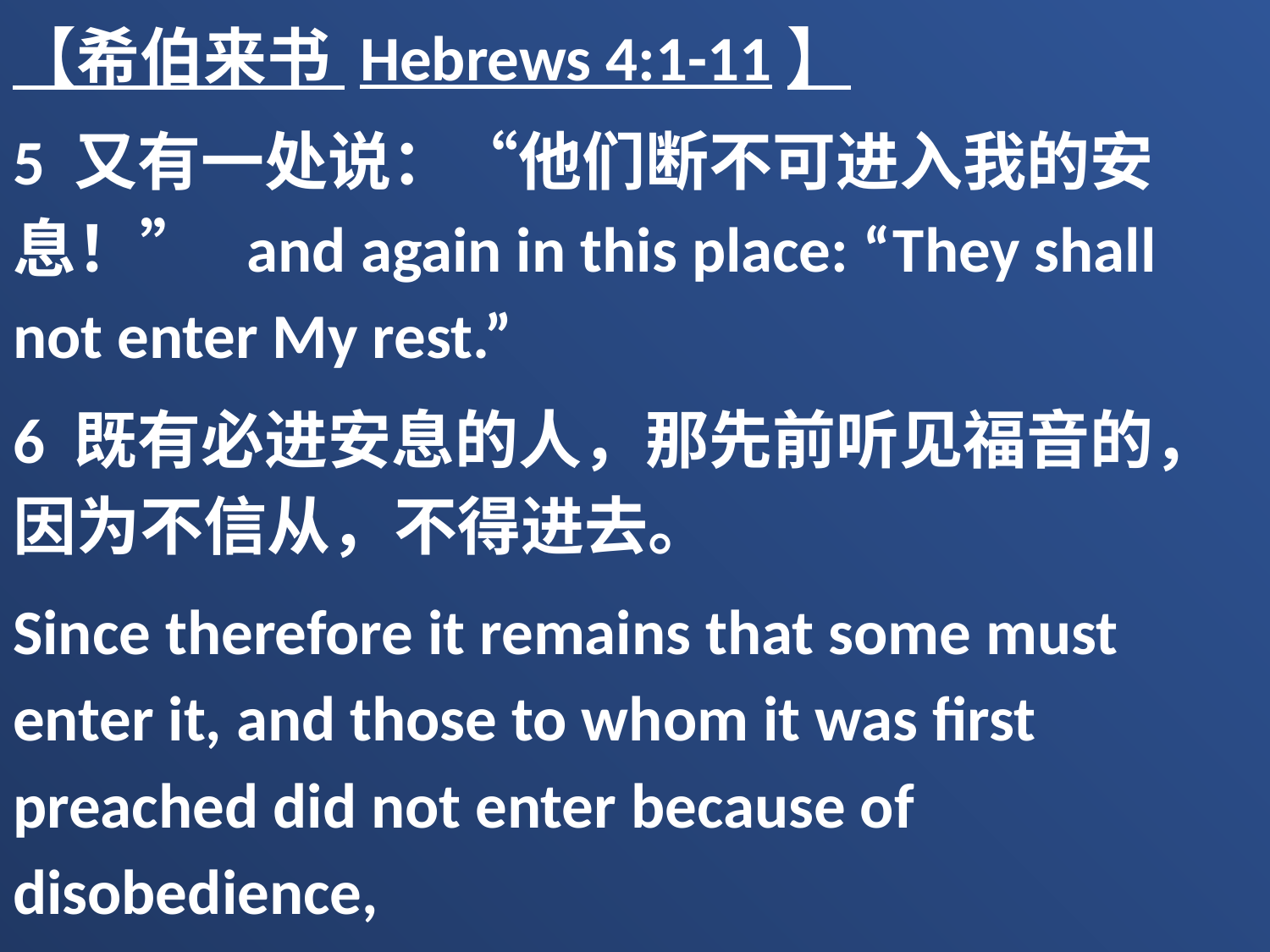

【希伯来书 Hebrews 4:1-11】
5 又有一处说：“他们断不可进入我的安息！”  and again in this place: “They shall not enter My rest.”
6 既有必进安息的人，那先前听见福音的，因为不信从，不得进去。
Since therefore it remains that some must enter it, and those to whom it was first preached did not enter because of disobedience,